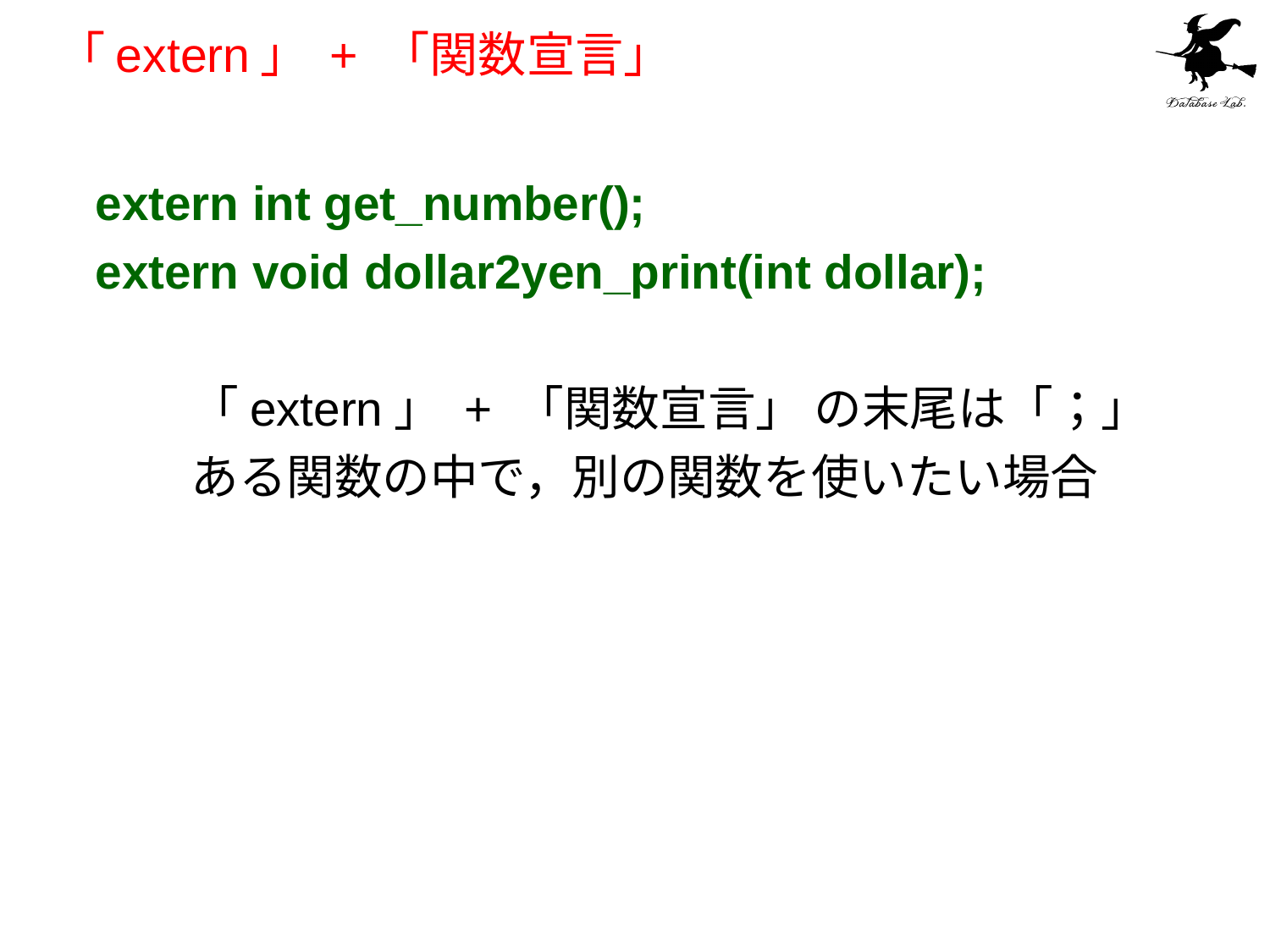

# 「extern」 + 「関数宣言」
extern int get_number();
extern void dollar2yen_print(int dollar);

　　「extern」 + 「関数宣言」 の末尾は「；」
　　ある関数の中で，別の関数を使いたい場合